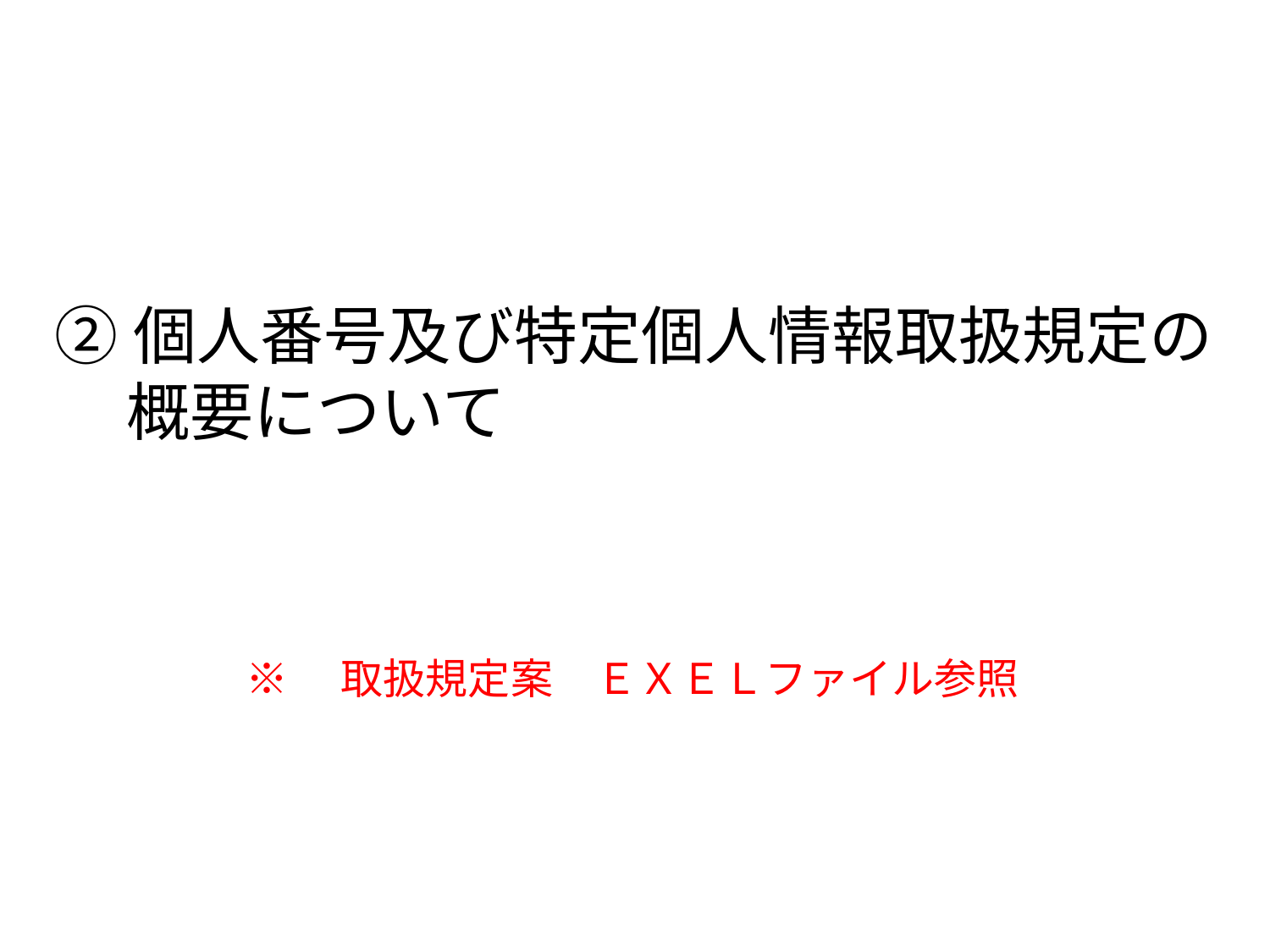

②個人番号及び特定個人情報取扱規定の
    概要について
※　取扱規定案　ＥＸＥＬファイル参照